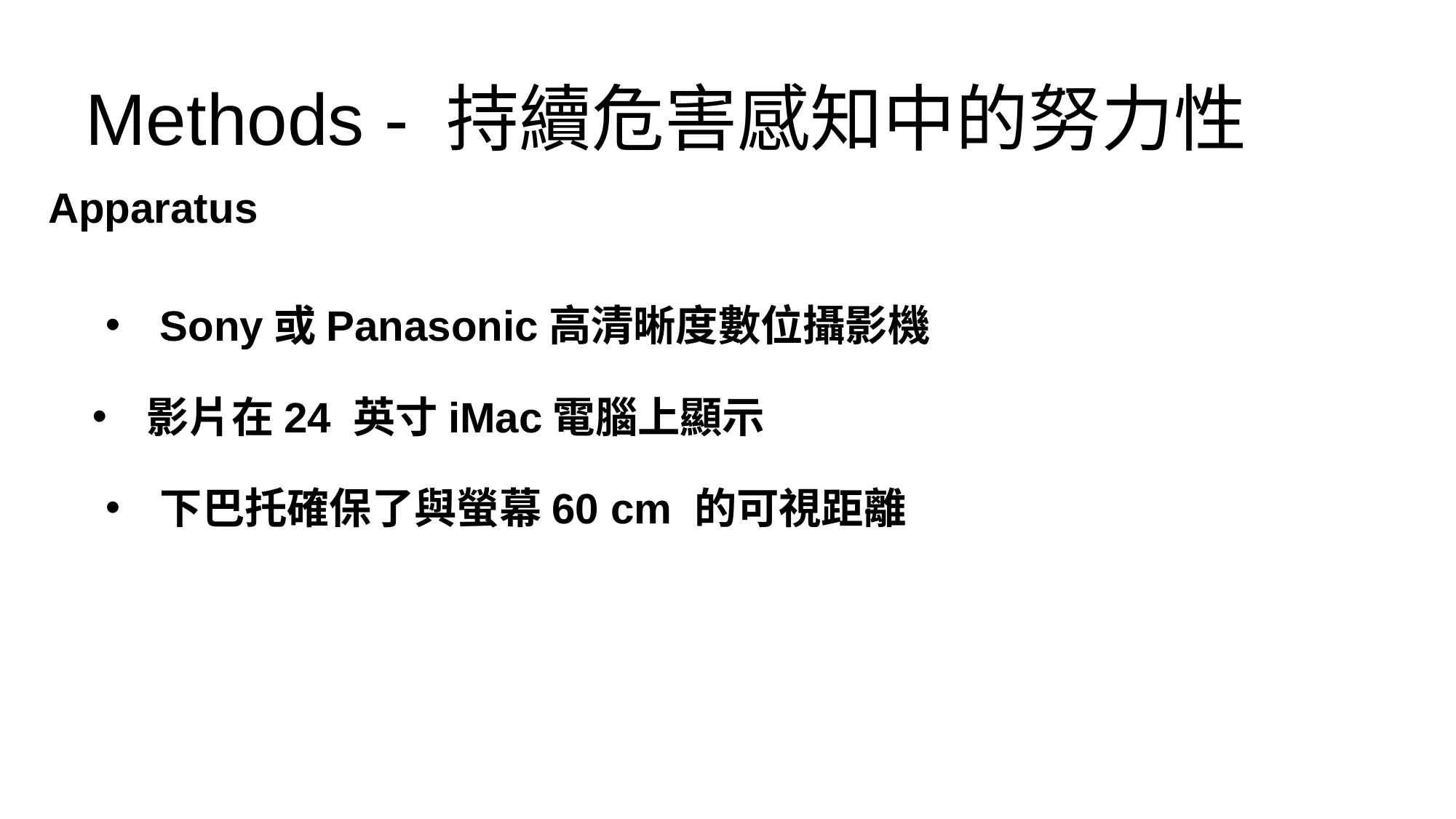

Methods - 持續危害感知中的努力性
Apparatus
Sony或Panasonic高清晰度數位攝影機
影片在24 英寸iMac電腦上顯示
下巴托確保了與螢幕60 cm 的可視距離